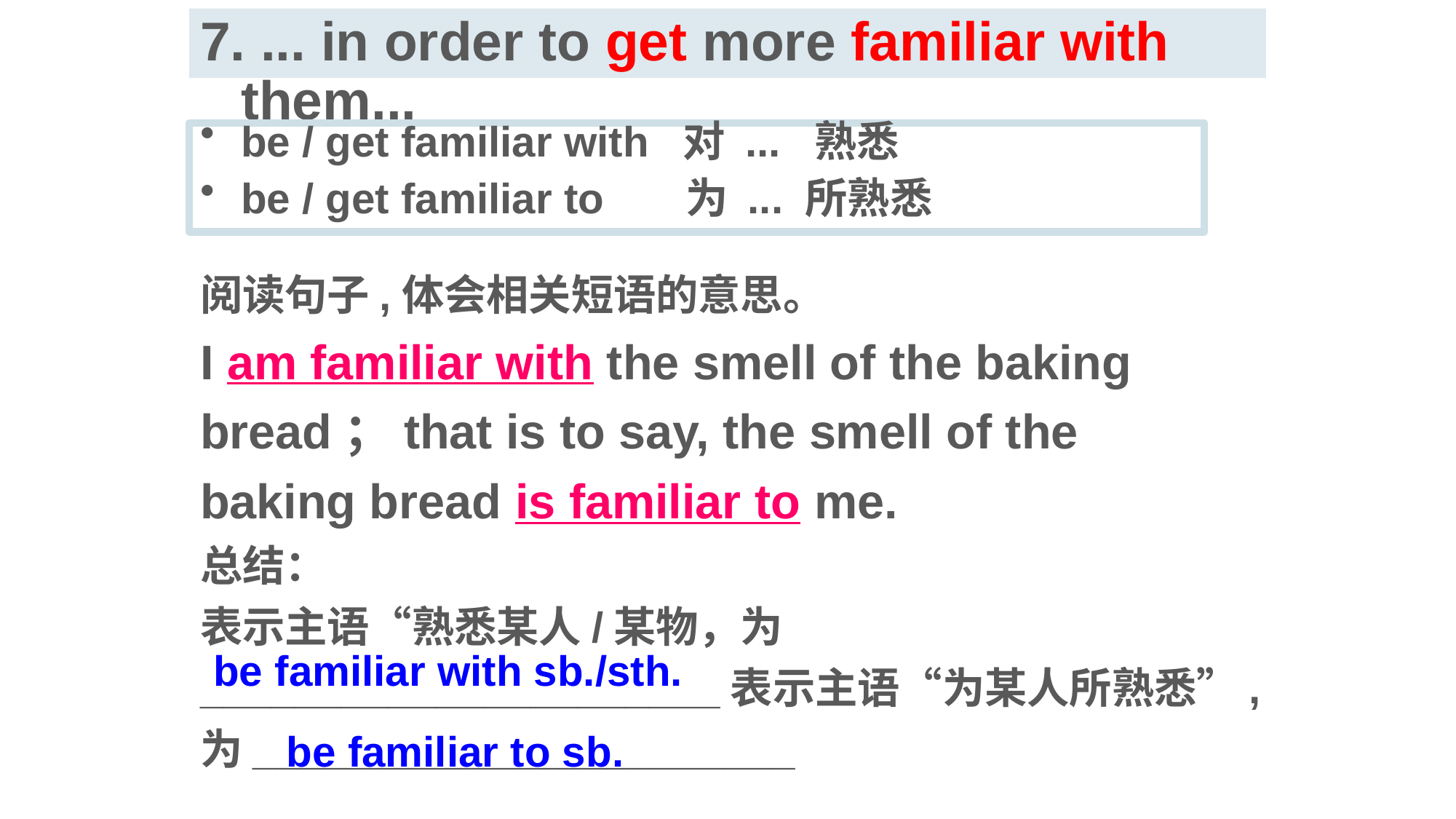

7. ... in order to get more familiar with them...
be / get familiar with  对 ...  熟悉
be / get familiar to      为 ... 所熟悉
阅读句子,体会相关短语的意思。
I am familiar with the smell of the baking bread；that is to say, the smell of the baking bread is familiar to me.
总结：
表示主语“熟悉某人/某物，为______________________表示主语“为某人所熟悉”,为_______________________
be familiar with sb./sth.
be familiar to sb.